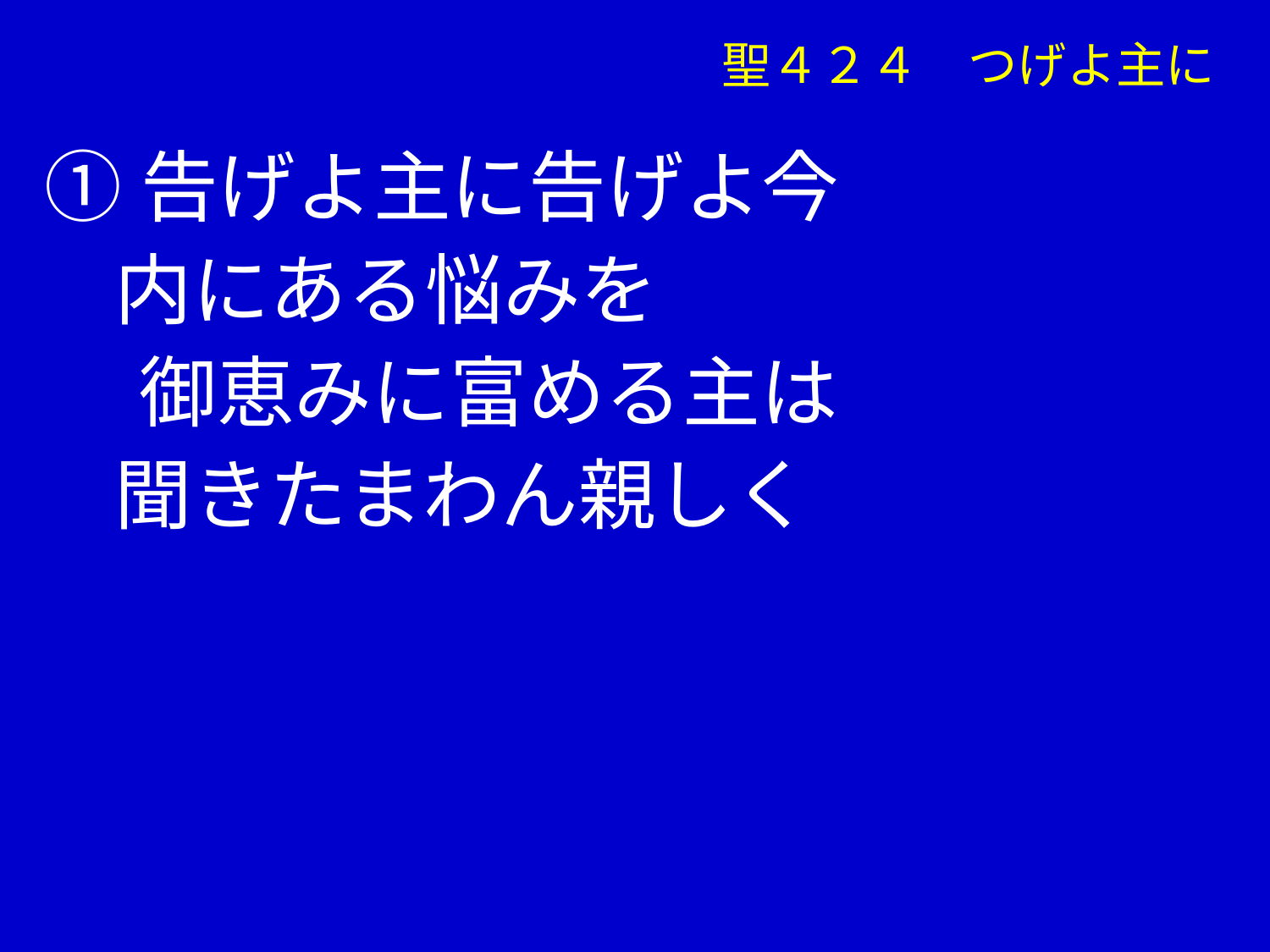

聖４２４　つげよ主に
①告げよ主に告げよ今
   内にある悩みを
　 御恵みに富める主は
   聞きたまわん親しく